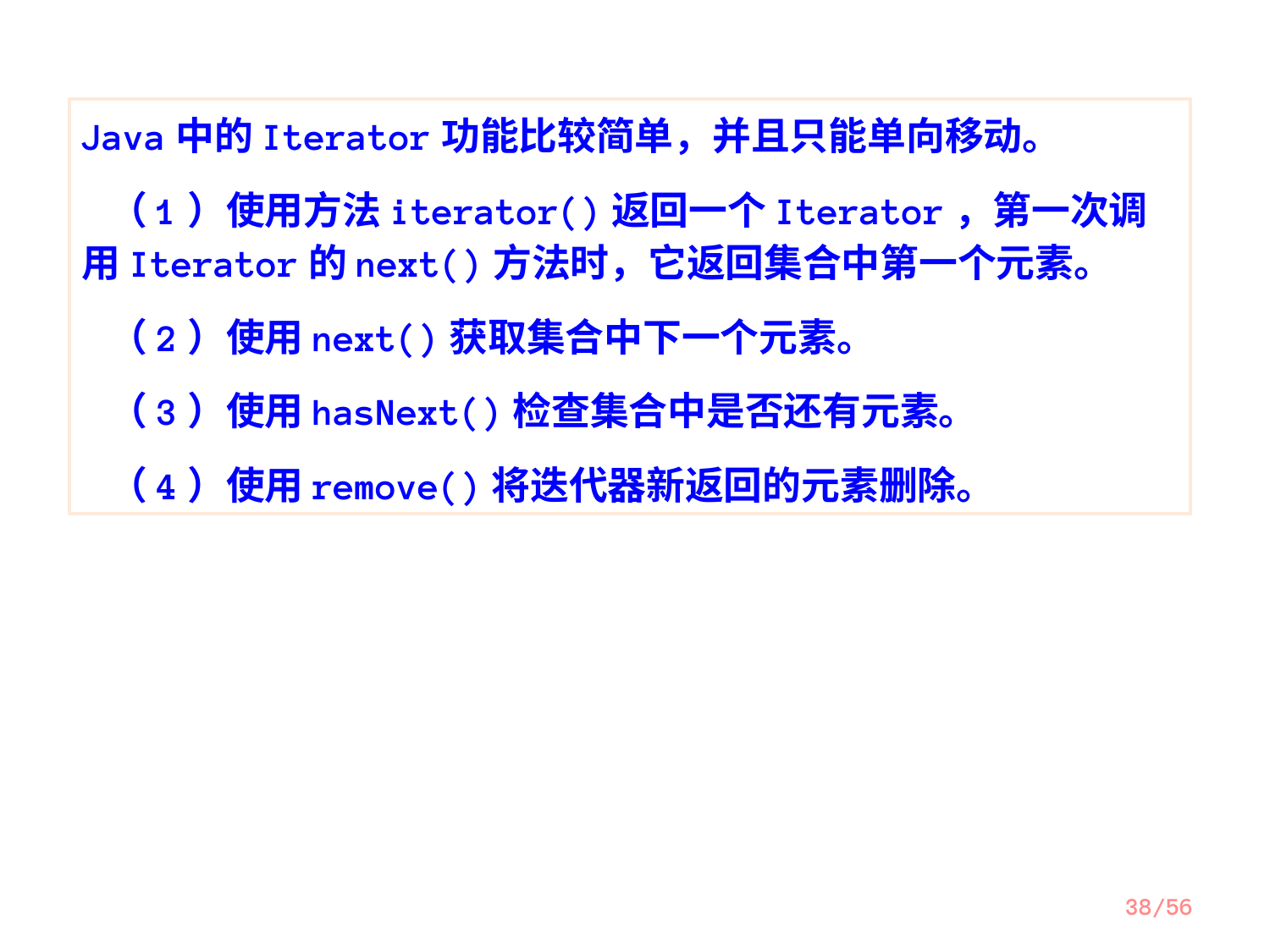

Java中的Iterator功能比较简单，并且只能单向移动。
  （1）使用方法iterator()返回一个Iterator，第一次调用Iterator的next()方法时，它返回集合中第一个元素。
  （2）使用next()获取集合中下一个元素。
  （3）使用hasNext()检查集合中是否还有元素。
  （4）使用remove()将迭代器新返回的元素删除。
38/56